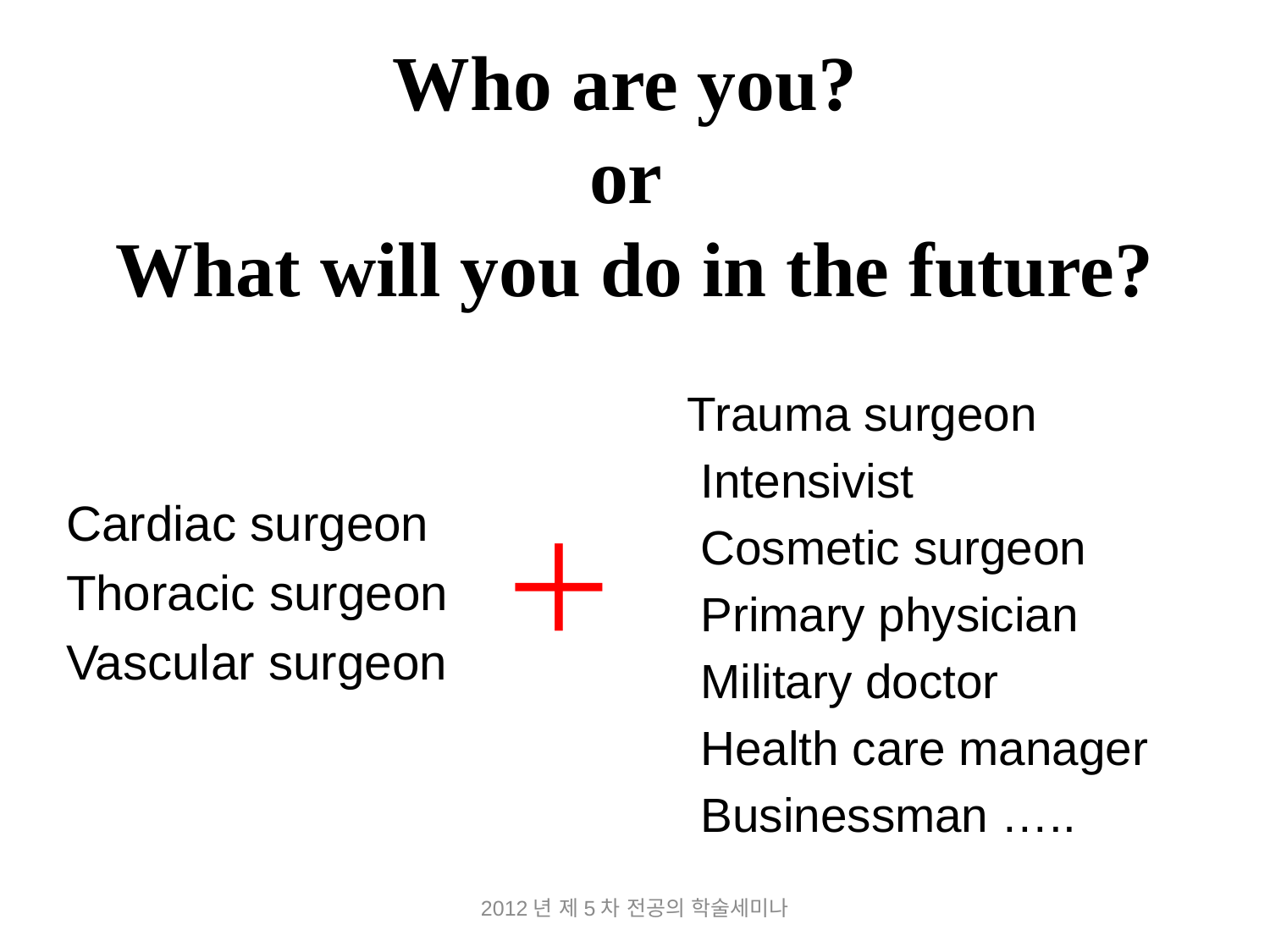

# Who are you? or What will you do in the future?
Trauma surgeon
 Intensivist
 Cosmetic surgeon
 Primary physician
 Military doctor
 Health care manager
 Businessman …..
 Cardiac surgeon
 Thoracic surgeon
 Vascular surgeon
＋
2012년 제5차 전공의 학술세미나